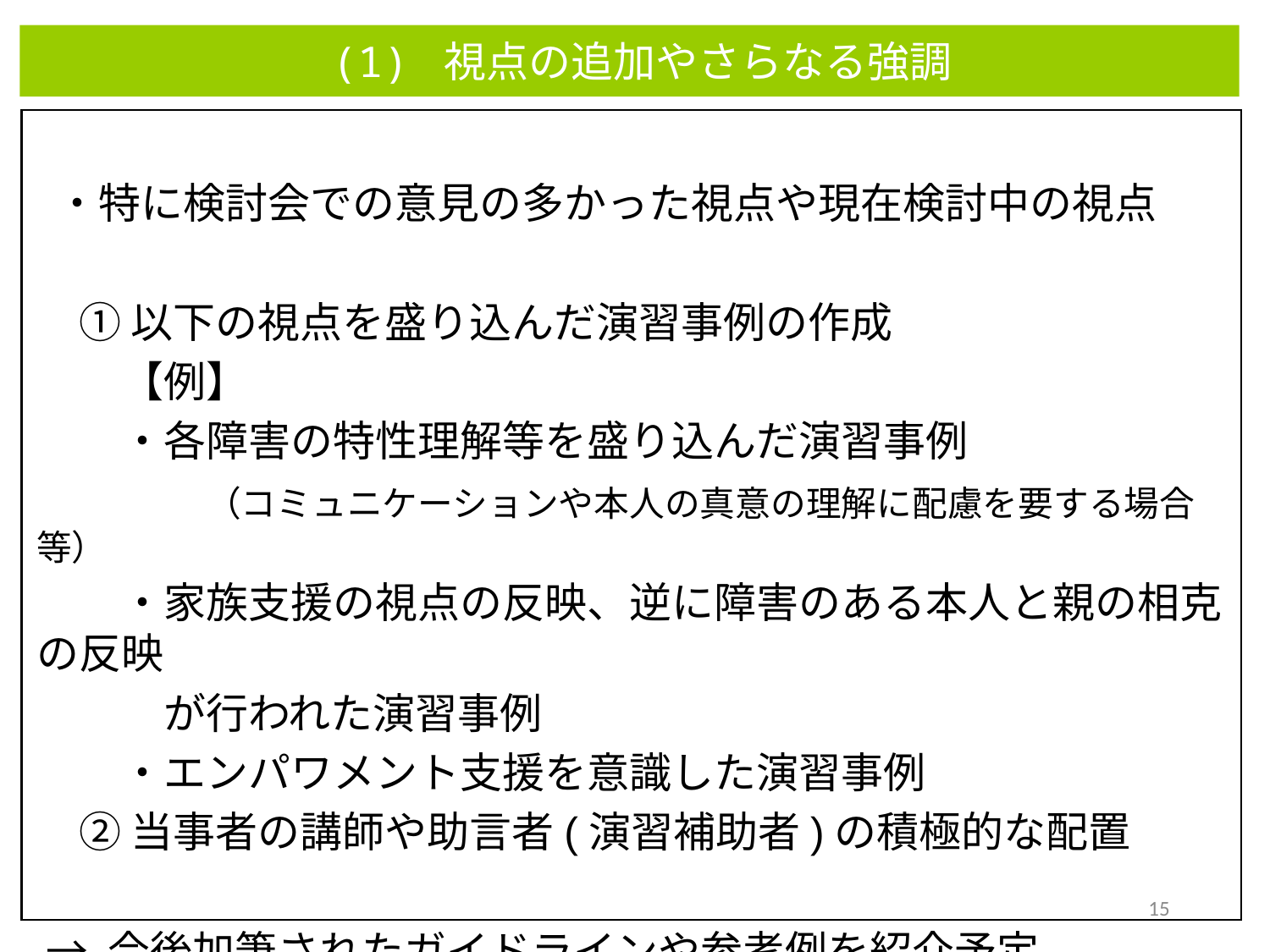

(1) 視点の追加やさらなる強調

 ・特に検討会での意見の多かった視点や現在検討中の視点

　① 以下の視点を盛り込んだ演習事例の作成
　　【例】
　　・各障害の特性理解等を盛り込んだ演習事例
　　　　（コミュニケーションや本人の真意の理解に配慮を要する場合等）
　　・家族支援の視点の反映、逆に障害のある本人と親の相克の反映
　　　が行われた演習事例
　　・エンパワメント支援を意識した演習事例
　② 当事者の講師や助言者(演習補助者)の積極的な配置

 → 今後加筆されたガイドラインや参考例を紹介予定。
15